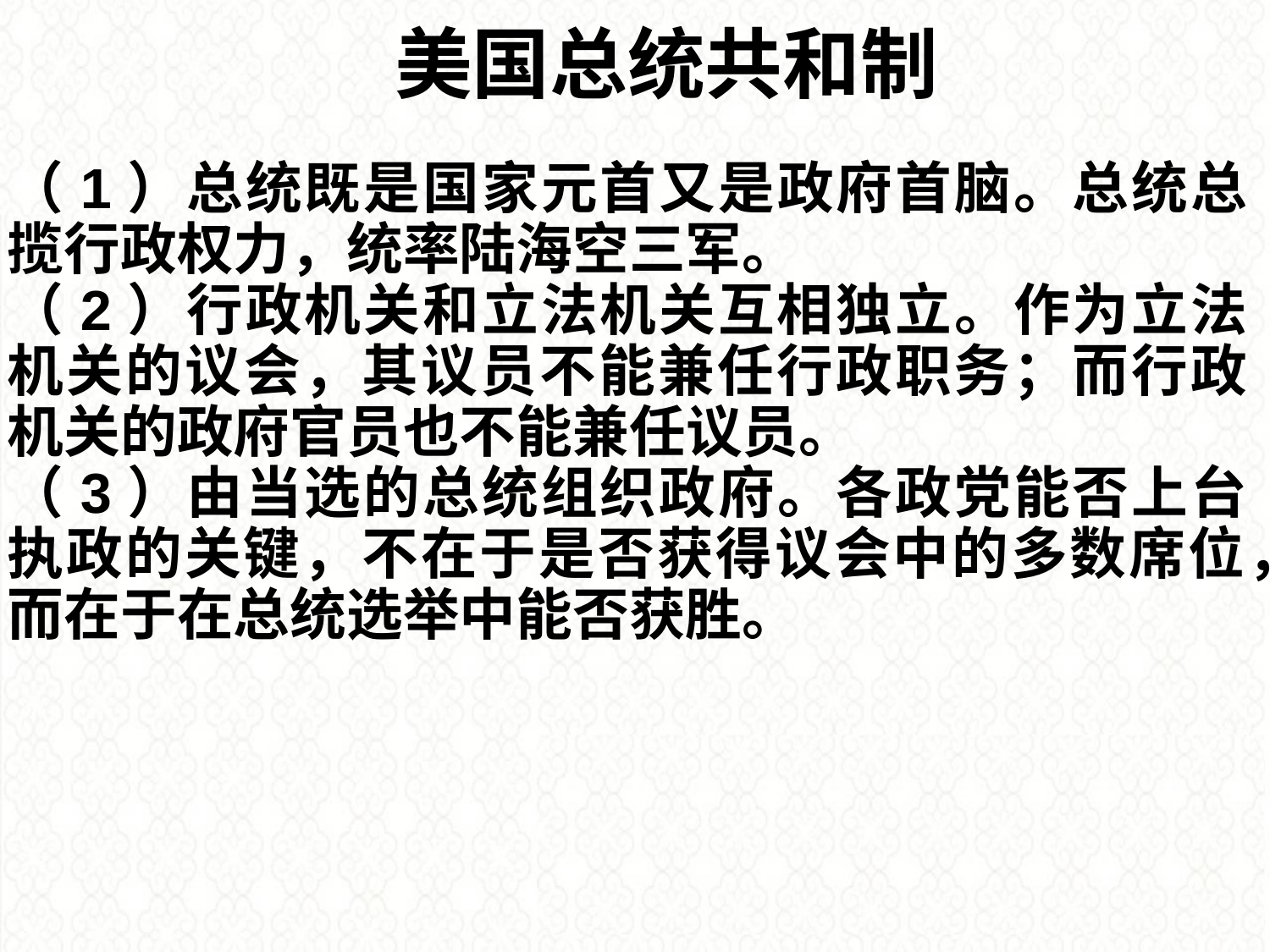

# 美国总统共和制

（1）总统既是国家元首又是政府首脑。总统总揽行政权力，统率陆海空三军。
（2）行政机关和立法机关互相独立。作为立法机关的议会，其议员不能兼任行政职务；而行政机关的政府官员也不能兼任议员。
（3）由当选的总统组织政府。各政党能否上台执政的关键，不在于是否获得议会中的多数席位，而在于在总统选举中能否获胜。